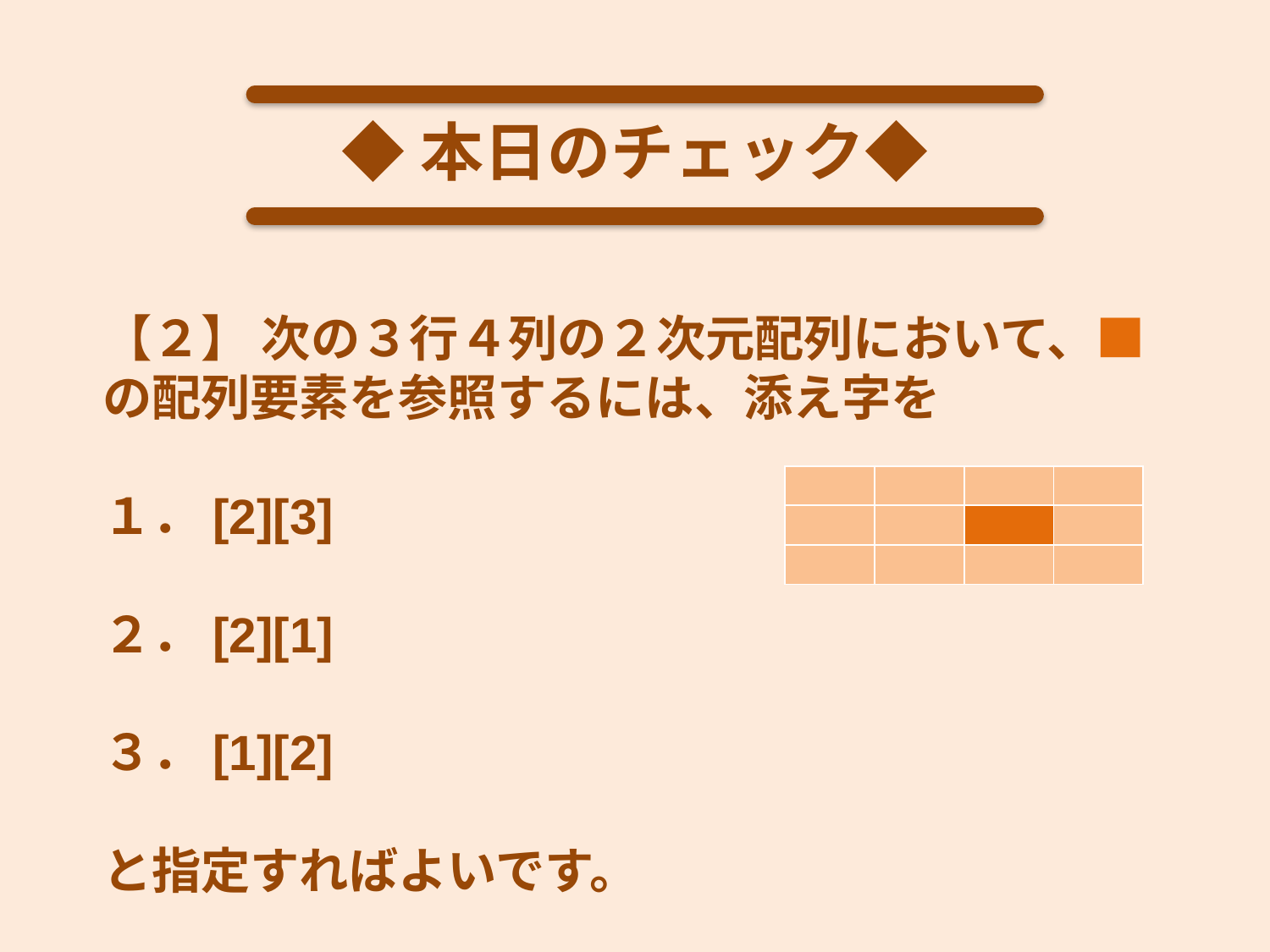

◆本日のチェック◆

【２】 次の３行４列の２次元配列において、■の配列要素を参照するには、添え字を

１．[2][3]

２．[2][1]

３．[1][2]

と指定すればよいです。
|  |  |  |  |
| --- | --- | --- | --- |
|  |  |  |  |
|  |  |  |  |